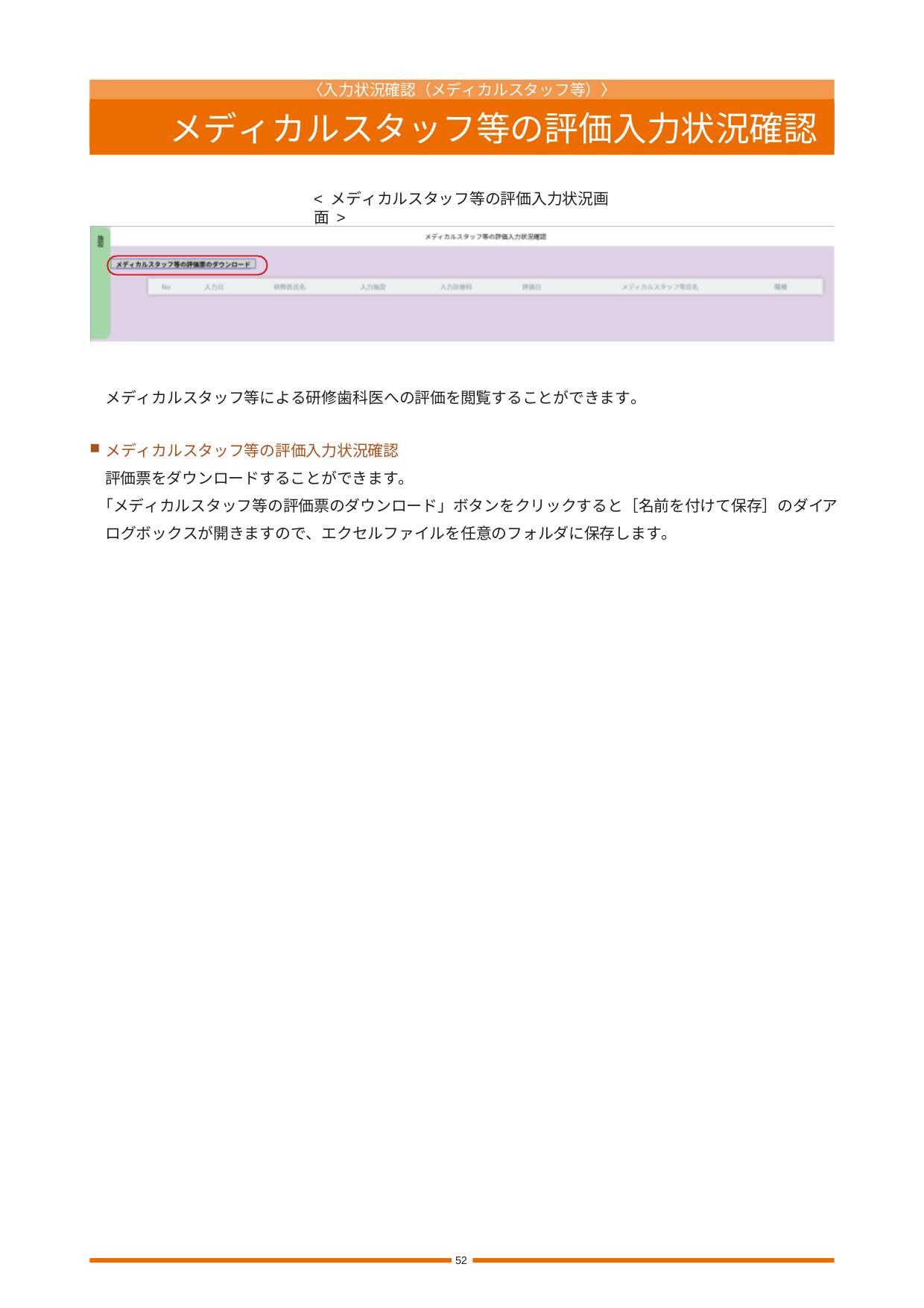

〈入力状況確認（メディカルスタッフ等）〉
メディカルスタッフ等の評価入力状況確認
< メディカルスタッフ等の評価入力状況画面 >

メディカルスタッフ等による研修歯科医への評価を閲覧することができます。

メディカルスタッフ等の評価入力状況確認
　評価票をダウンロードすることができます。
「メディカルスタッフ等の評価票のダウンロード」ボタンをクリックすると［名前を付けて保存］のダイアログボックスが開きますので、エクセルファイルを任意のフォルダに保存します。
52